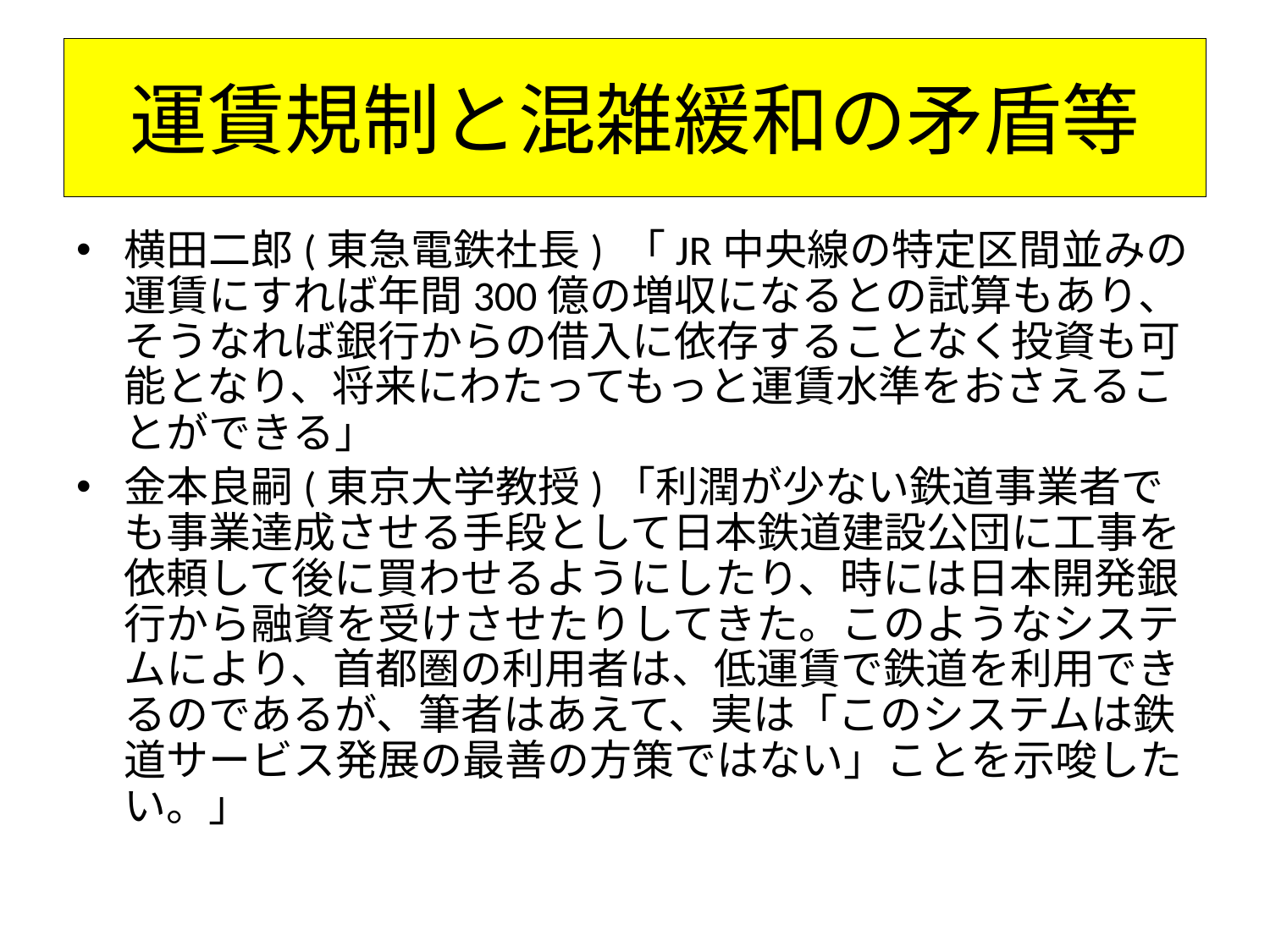

# 運賃規制と混雑緩和の矛盾等
横田二郎(東急電鉄社長) 「JR中央線の特定区間並みの運賃にすれば年間300億の増収になるとの試算もあり、そうなれば銀行からの借入に依存することなく投資も可能となり、将来にわたってもっと運賃水準をおさえることができる」
金本良嗣(東京大学教授)「利潤が少ない鉄道事業者でも事業達成させる手段として日本鉄道建設公団に工事を依頼して後に買わせるようにしたり、時には日本開発銀行から融資を受けさせたりしてきた。このようなシステムにより、首都圏の利用者は、低運賃で鉄道を利用できるのであるが、筆者はあえて、実は「このシステムは鉄道サービス発展の最善の方策ではない」ことを示唆したい。」